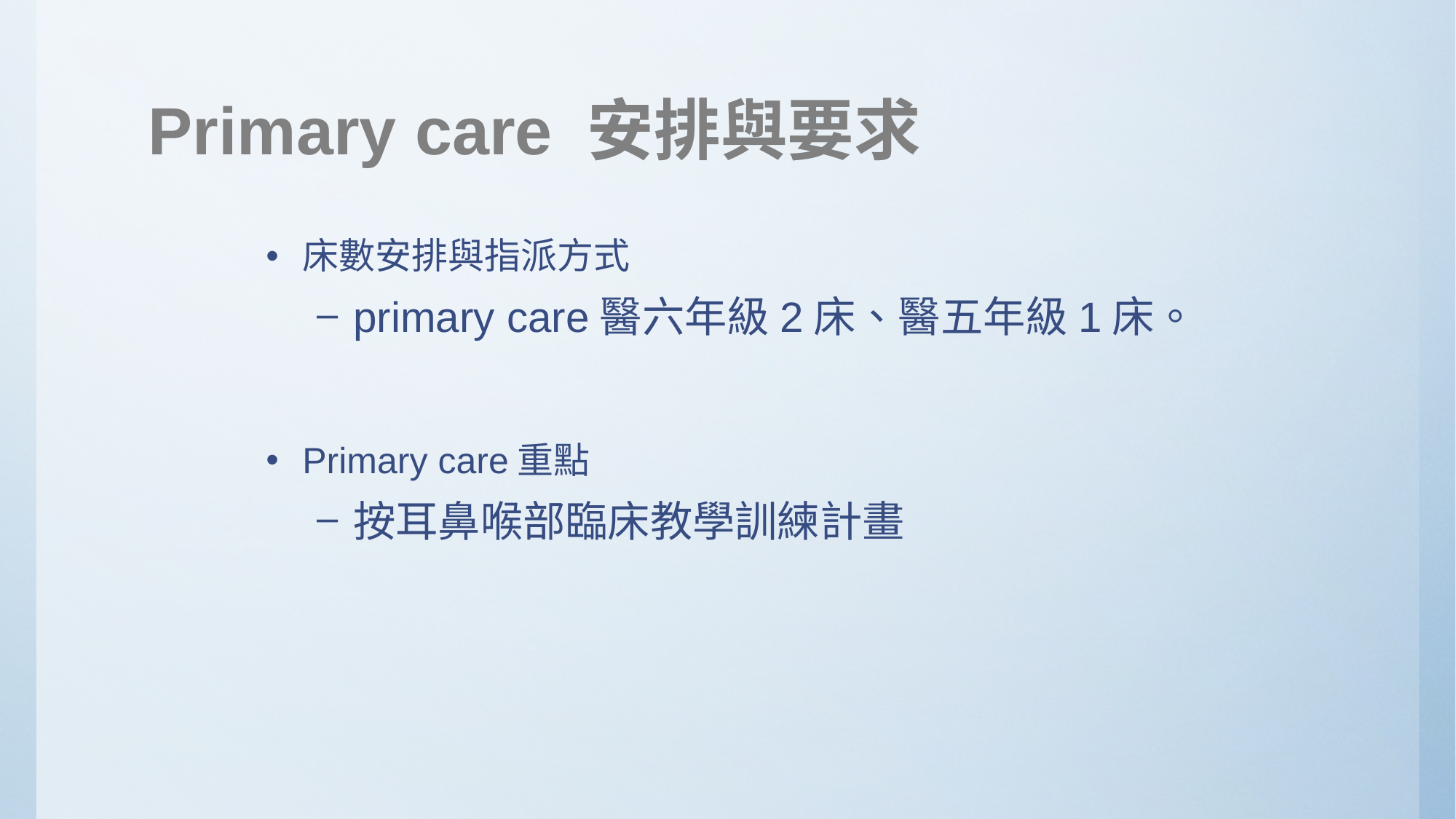

# Primary care 安排與要求
床數安排與指派方式
primary care醫六年級2床、醫五年級1床。

Primary care重點
按耳鼻喉部臨床教學訓練計畫